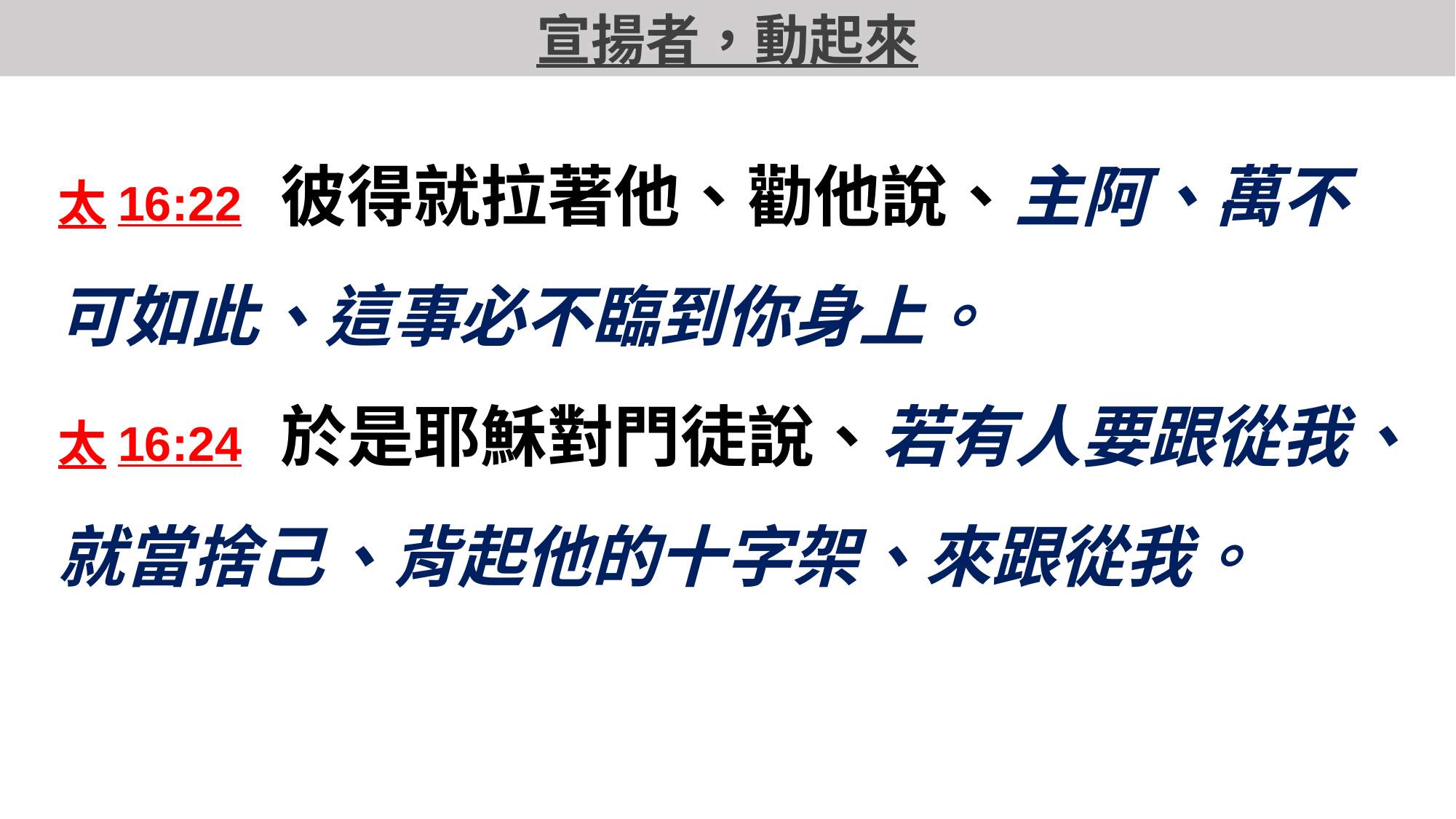

宣揚者，動起來

太16:22  彼得就拉著他、勸他說、主阿、萬不可如此、這事必不臨到你身上。
太16:24  於是耶穌對門徒說、若有人要跟從我、就當捨己、背起他的十字架、來跟從我。